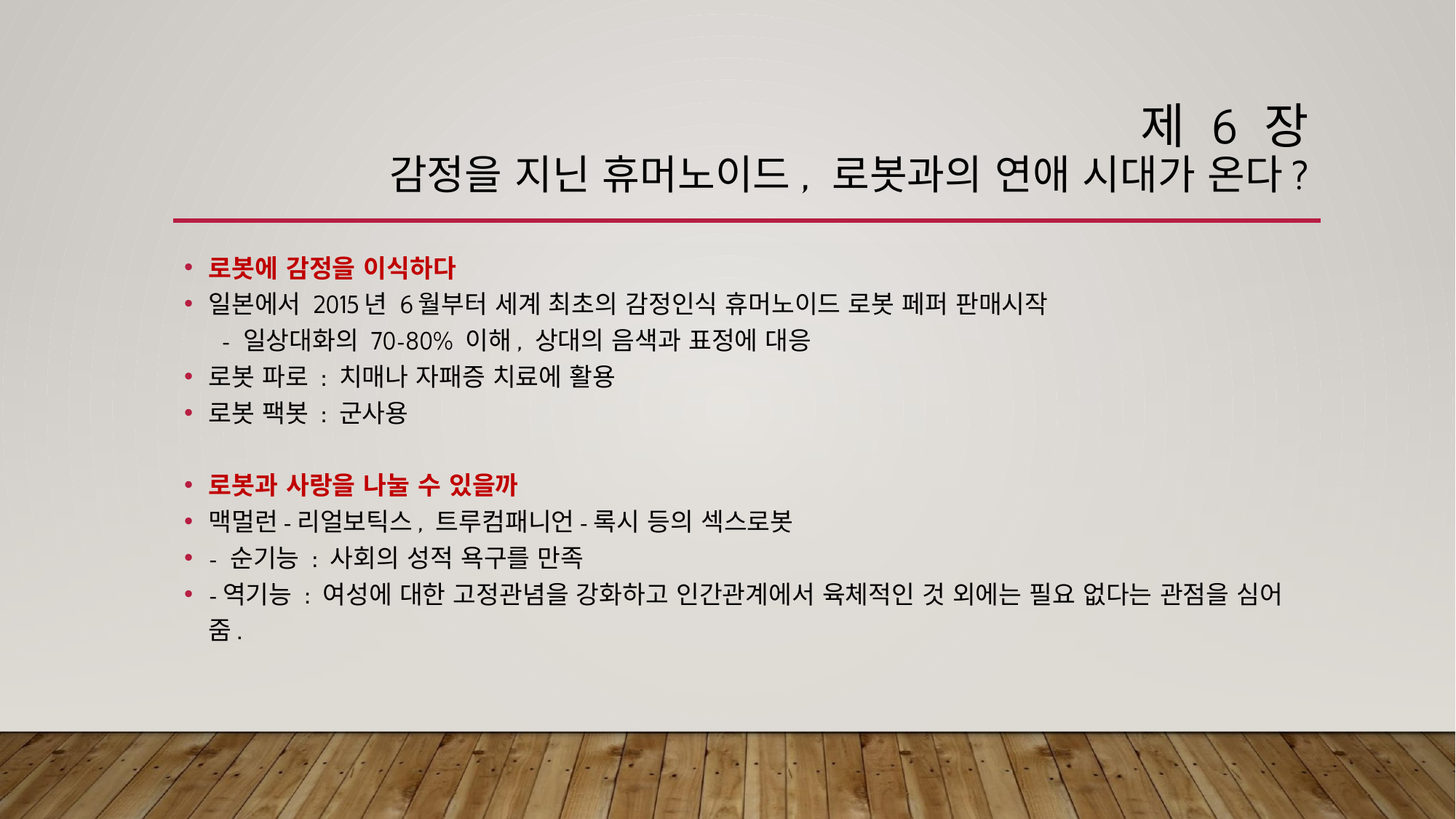

# 제 6 장 감정을 지닌 휴머노이드, 로봇과의 연애 시대가 온다?
로봇에 감정을 이식하다
일본에서 2015년 6월부터 세계 최초의 감정인식 휴머노이드 로봇 페퍼 판매시작
     - 일상대화의 70-80% 이해, 상대의 음색과 표정에 대응
로봇 파로 : 치매나 자패증 치료에 활용
로봇 팩봇 : 군사용

로봇과 사랑을 나눌 수 있을까
맥멀런-리얼보틱스, 트루컴패니언-록시 등의 섹스로봇
- 순기능 : 사회의 성적 욕구를 만족
-역기능 : 여성에 대한 고정관념을 강화하고 인간관계에서 육체적인 것 외에는 필요 없다는 관점을 심어 줌.